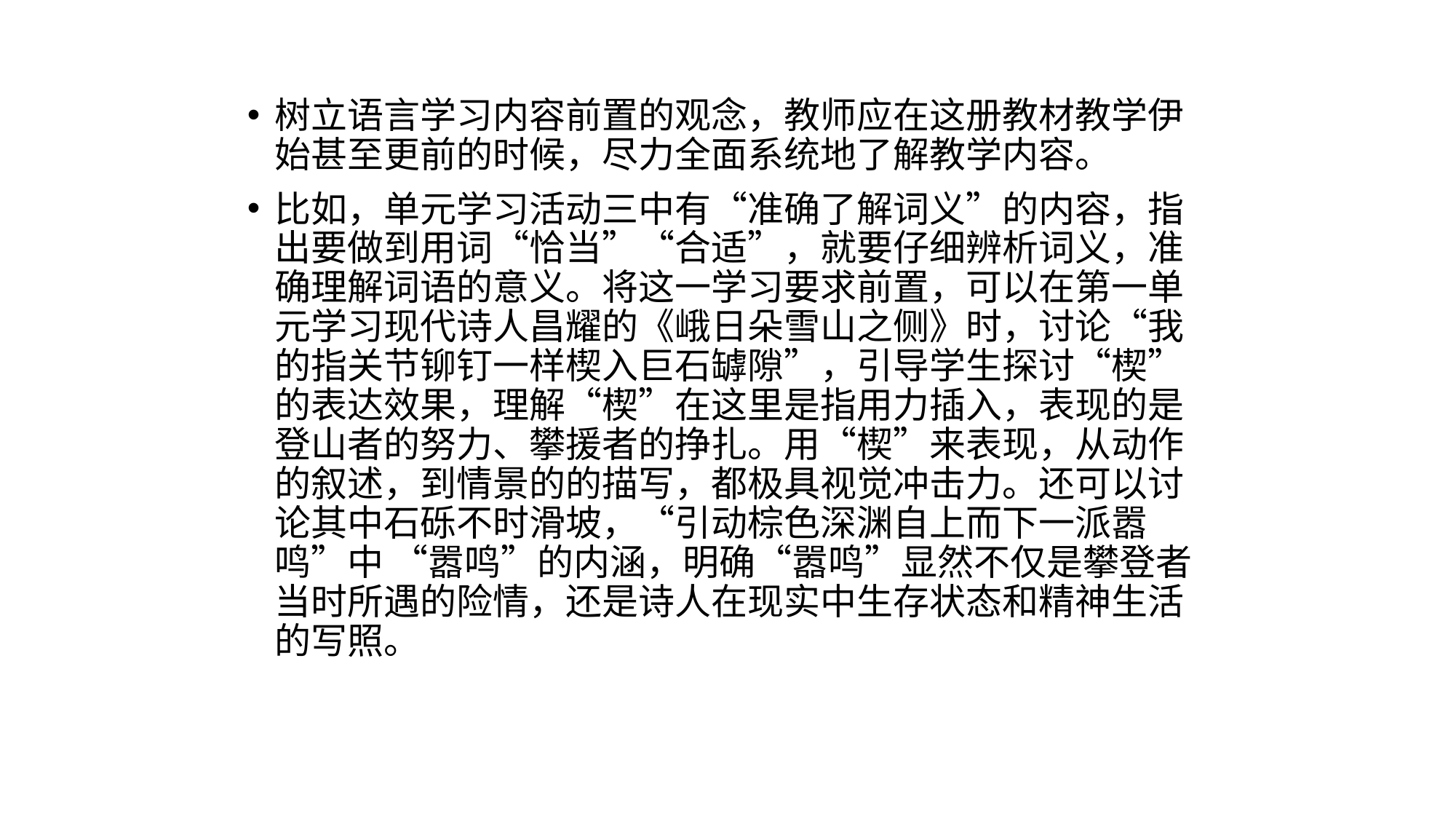

树立语言学习内容前置的观念，教师应在这册教材教学伊始甚至更前的时候，尽力全面系统地了解教学内容。
比如，单元学习活动三中有“准确了解词义”的内容，指出要做到用词“恰当”“合适”，就要仔细辨析词义，准确理解词语的意义。将这一学习要求前置，可以在第一单元学习现代诗人昌耀的《峨日朵雪山之侧》时，讨论“我的指关节铆钉一样楔入巨石罅隙”，引导学生探讨“楔”的表达效果，理解“楔”在这里是指用力插入，表现的是登山者的努力、攀援者的挣扎。用“楔”来表现，从动作的叙述，到情景的的描写，都极具视觉冲击力。还可以讨论其中石砾不时滑坡，“引动棕色深渊自上而下一派嚣鸣”中 “嚣鸣”的内涵，明确“嚣鸣”显然不仅是攀登者当时所遇的险情，还是诗人在现实中生存状态和精神生活的写照。